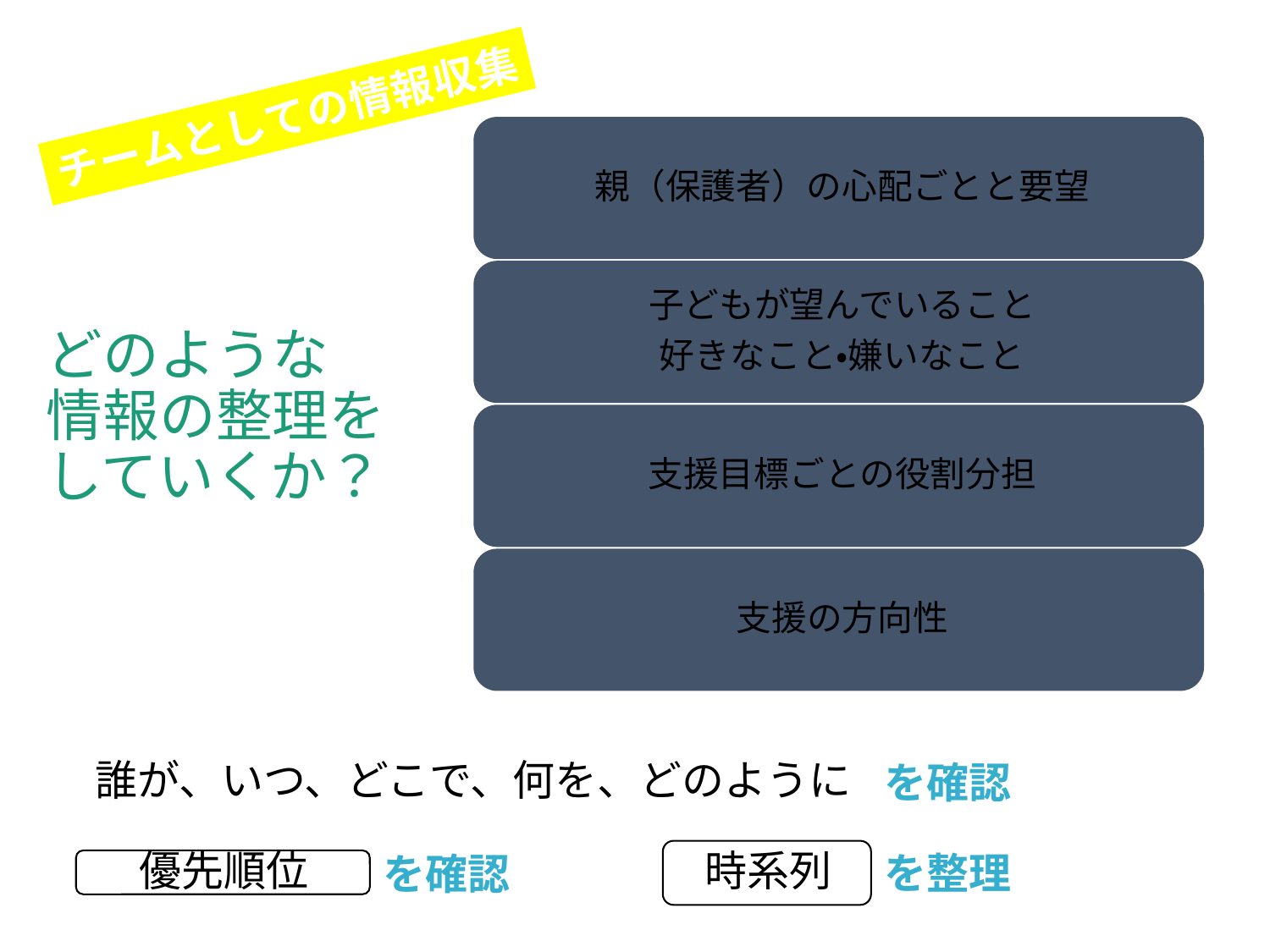

チームとしての情報収集
# どのような 情報の整理を していくか？
親（保護者）の心配ごとと要望
子どもが望んでいること
好きなこと・嫌いなこと
支援目標ごとの役割分担
支援の方向性
誰が、いつ、どこで、何を、どのように
を確認
優先順位
を整理
を確認
時系列